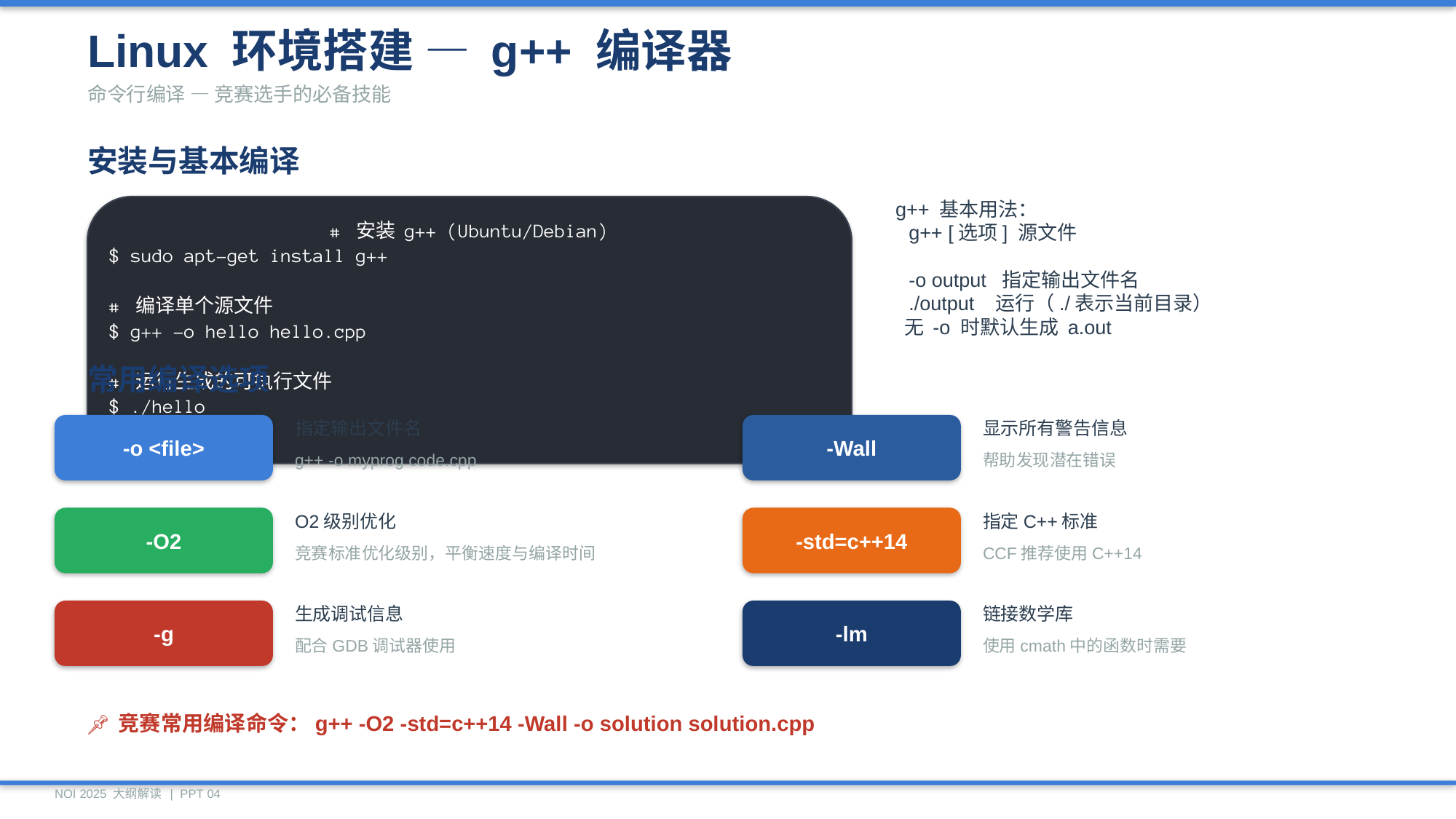

Linux 环境搭建 — g++ 编译器
命令行编译 — 竞赛选手的必备技能
安装与基本编译
# 安装 g++ (Ubuntu/Debian)
$ sudo apt-get install g++

# 编译单个源文件
$ g++ -o hello hello.cpp

# 运行生成的可执行文件
$ ./hello
Hello, World!
g++ 基本用法：
  g++ [选项] 源文件
  -o output  指定输出文件名
  ./output   运行（./表示当前目录）
  无 -o 时默认生成 a.out
常用编译选项
-o <file>
-Wall
指定输出文件名
显示所有警告信息
g++ -o myprog code.cpp
帮助发现潜在错误
-O2
-std=c++14
O2级别优化
指定C++标准
竞赛标准优化级别，平衡速度与编译时间
CCF推荐使用C++14
-g
-lm
生成调试信息
链接数学库
配合GDB调试器使用
使用cmath中的函数时需要
📌 竞赛常用编译命令：g++ -O2 -std=c++14 -Wall -o solution solution.cpp

NOI 2025 大纲解读  |  PPT 04